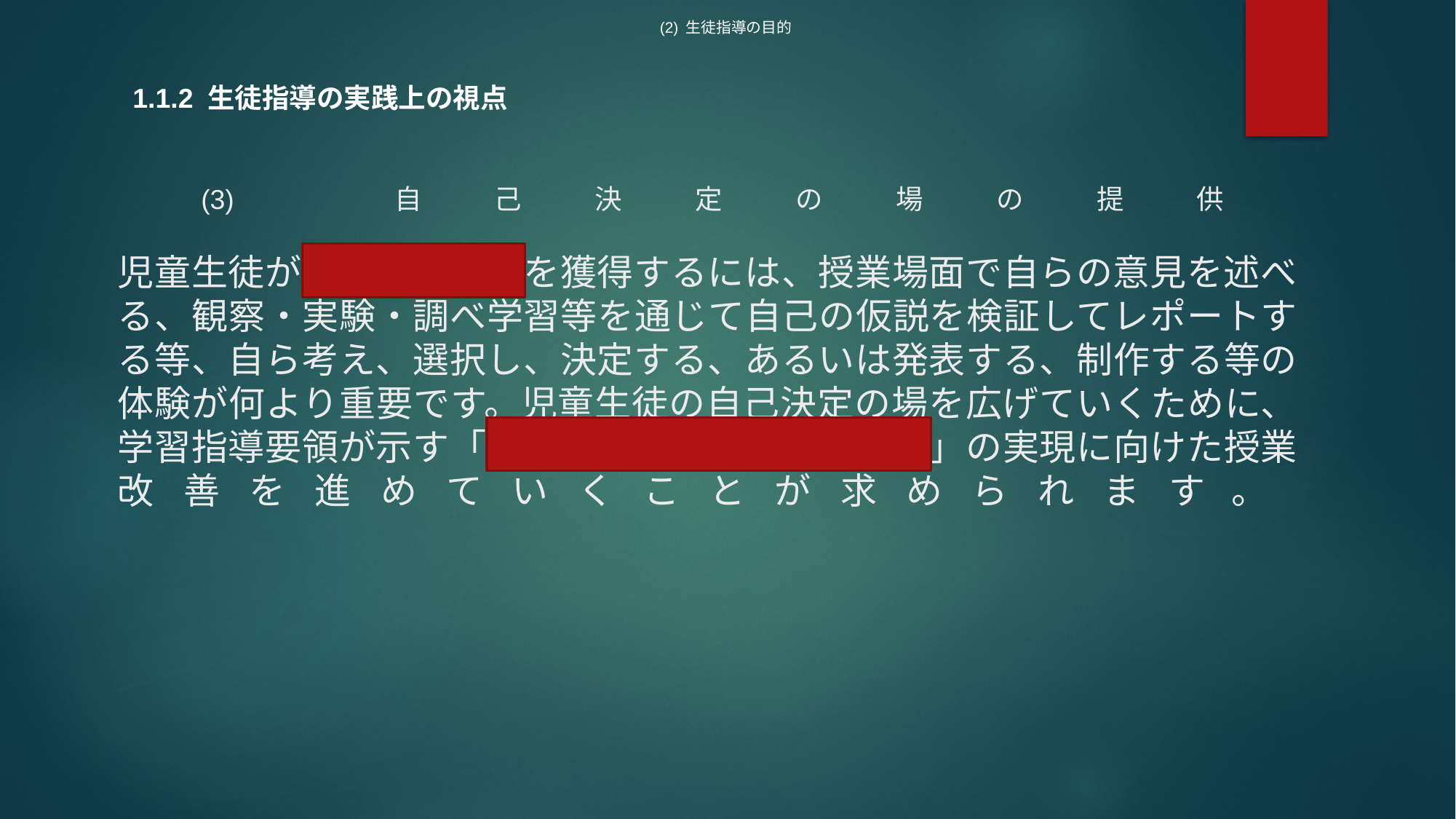

(2) 生徒指導の目的
1.1.2 生徒指導の実践上の視点
# (3) 自己決定の場の提供 児童生徒が自己指導能力を獲得するには、授業場面で自らの意見を述べる、観察・実験・調べ学習等を通じて自己の仮説を検証してレポートする等、自ら考え、選択し、決定する、あるいは発表する、制作する等の体験が何より重要です。児童生徒の自己決定の場を広げていくために、学習指導要領が示す「主体的・対話的で深い学び」の実現に向けた授業改善を進めていくことが求められます。